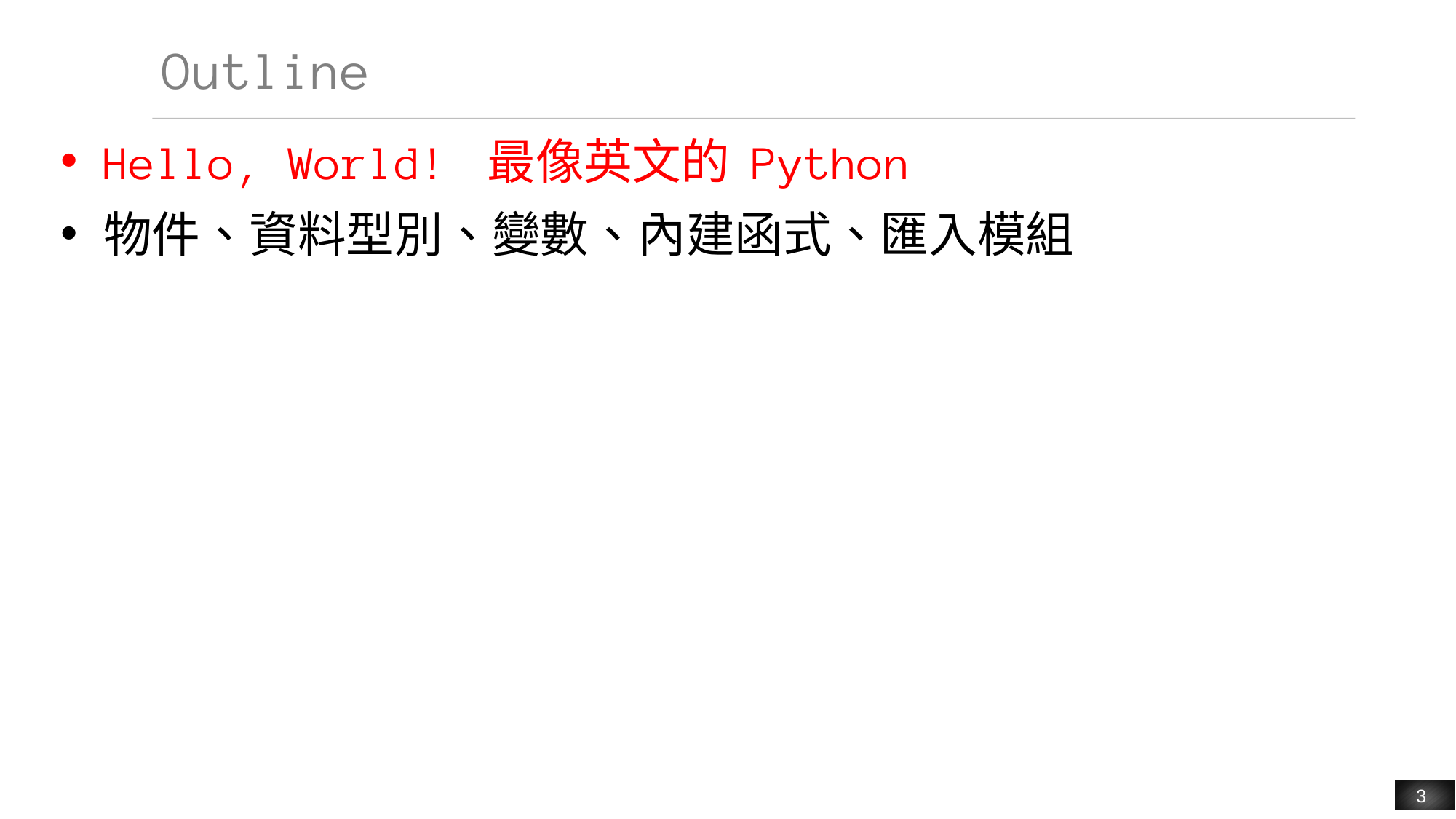

# Outline
Hello, World! 最像英文的 Python
物件、資料型別、變數、內建函式、匯入模組